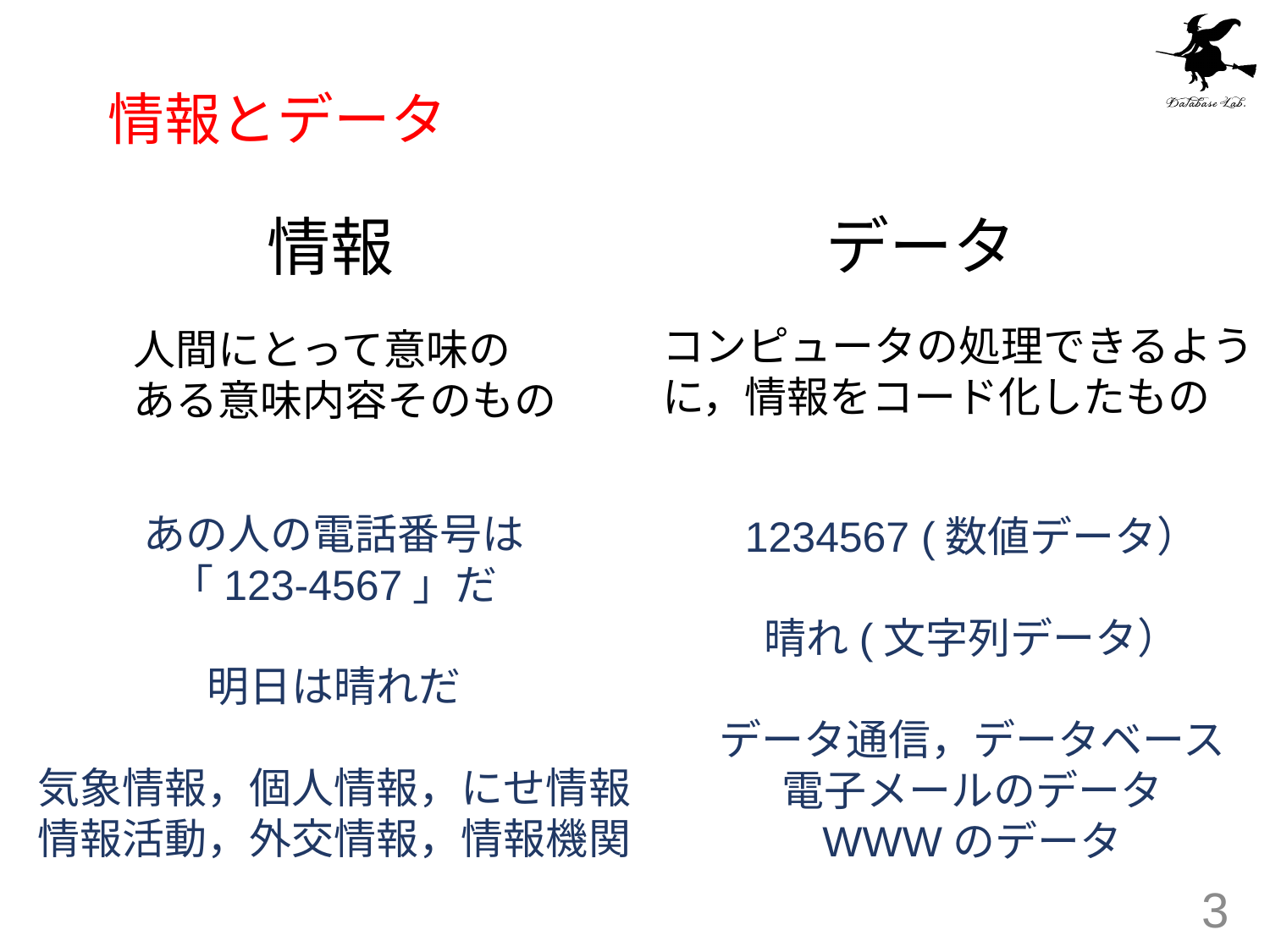

# 情報とデータ
データ
情報
コンピュータの処理できるよう
に，情報をコード化したもの
人間にとって意味の
ある意味内容そのもの
あの人の電話番号は
「123-4567」だ

明日は晴れだ

気象情報，個人情報，にせ情報
情報活動，外交情報，情報機関
1234567 (数値データ）

晴れ(文字列データ）

データ通信，データベース
電子メールのデータ
WWWのデータ
3